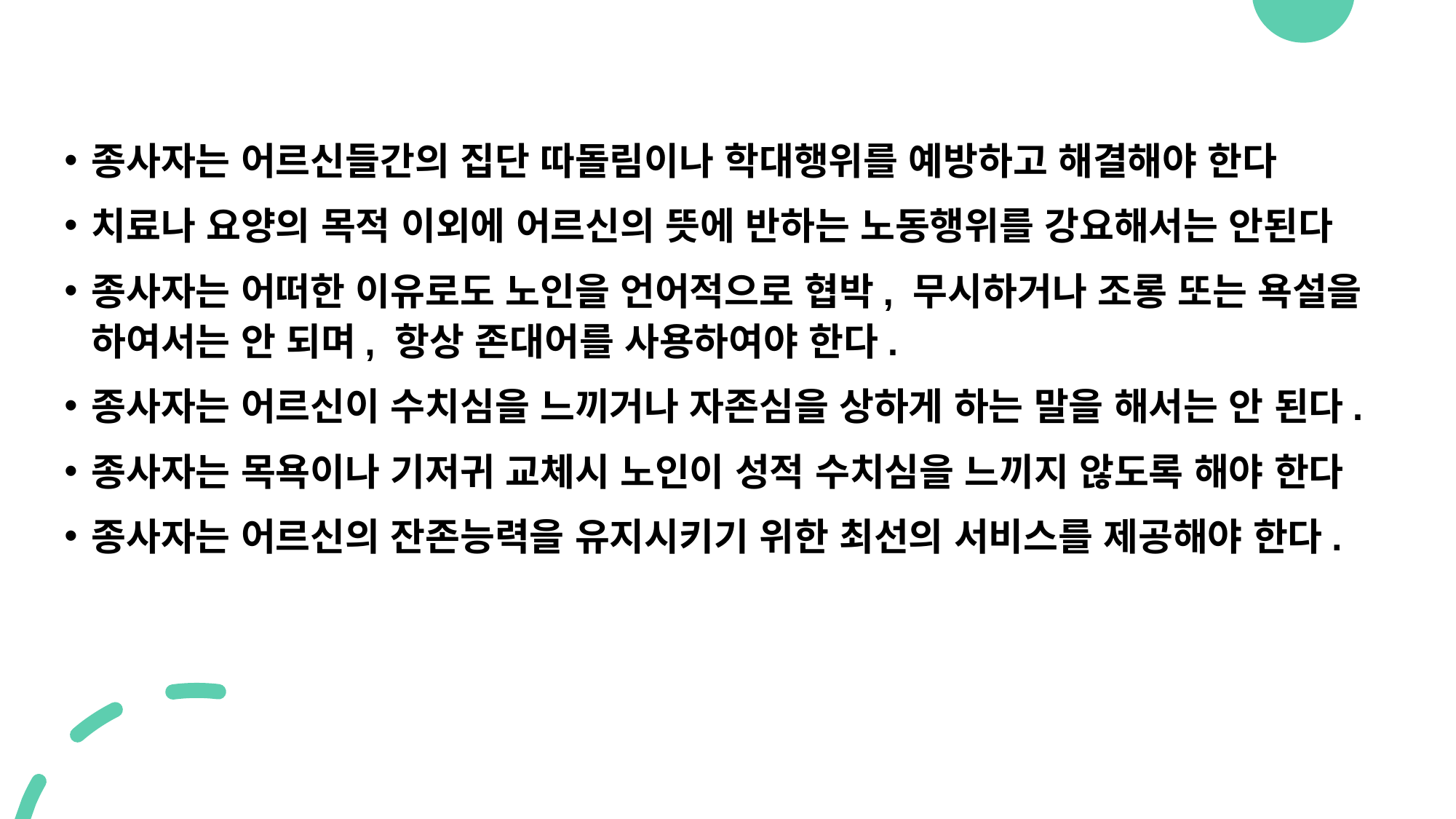

종사자는 어르신들간의 집단 따돌림이나 학대행위를 예방하고 해결해야 한다
치료나 요양의 목적 이외에 어르신의 뜻에 반하는 노동행위를 강요해서는 안된다
종사자는 어떠한 이유로도 노인을 언어적으로 협박, 무시하거나 조롱 또는 욕설을 하여서는 안 되며, 항상 존대어를 사용하여야 한다.
종사자는 어르신이 수치심을 느끼거나 자존심을 상하게 하는 말을 해서는 안 된다.
종사자는 목욕이나 기저귀 교체시 노인이 성적 수치심을 느끼지 않도록 해야 한다
종사자는 어르신의 잔존능력을 유지시키기 위한 최선의 서비스를 제공해야 한다.